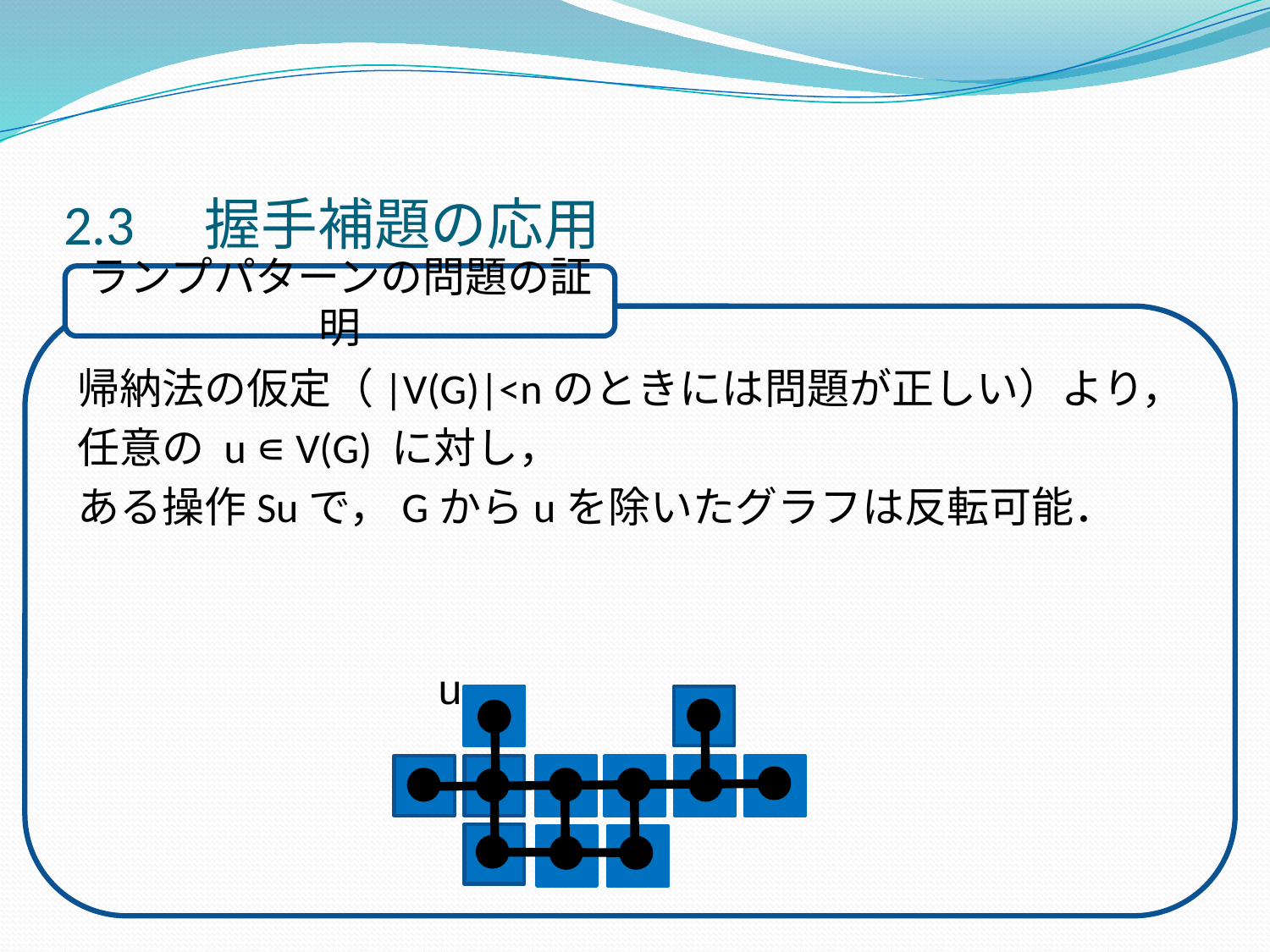

# 2.3　握手補題の応用
ランプパターンの問題の証明

 帰納法の仮定（|V(G)|<nのときには問題が正しい）より，
 任意の u ∊ V(G) に対し，
 ある操作Suで，Gからuを除いたグラフは反転可能．

u